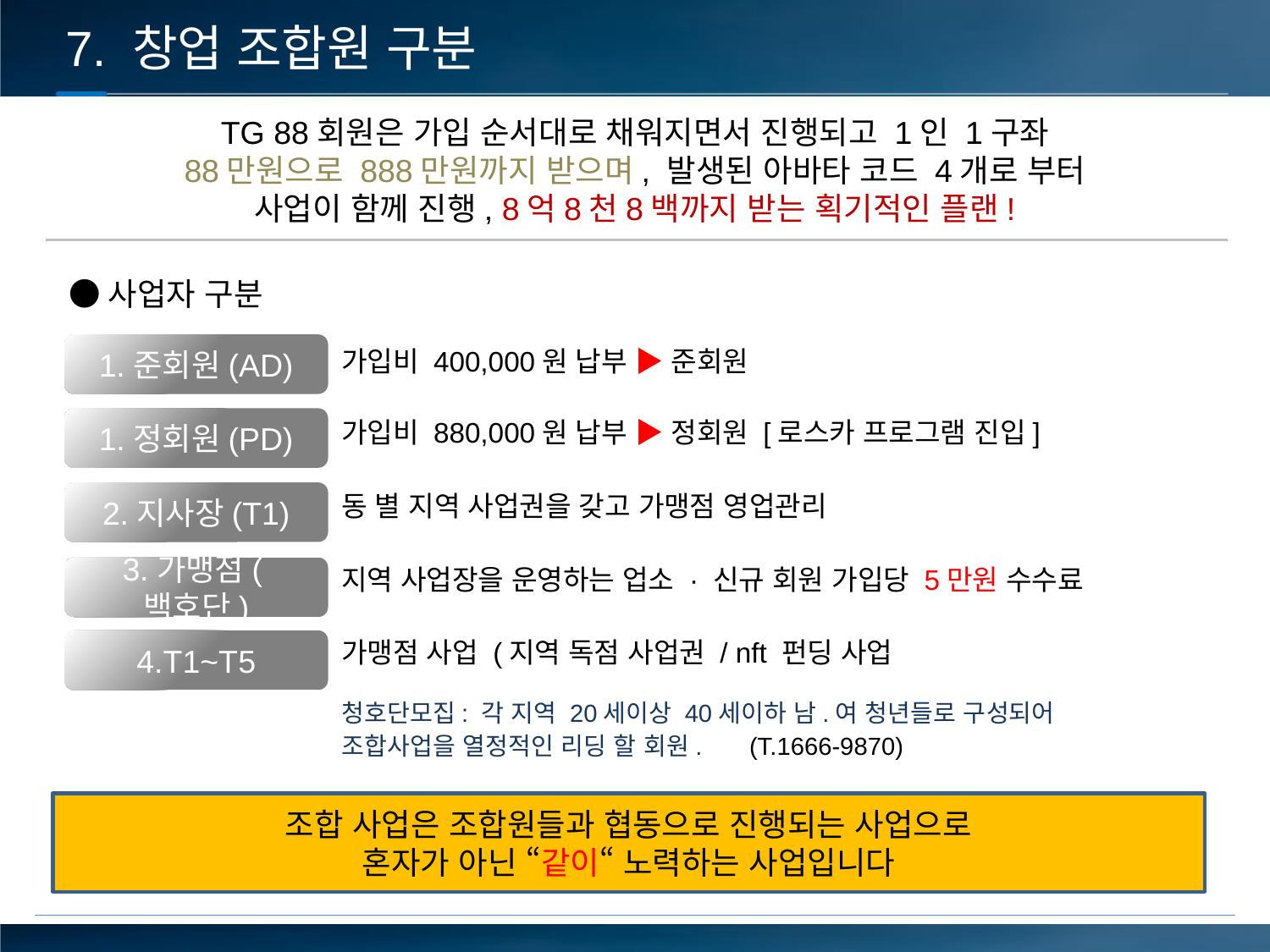

7. 창업 조합원 구분
TG 88회원은 가입 순서대로 채워지면서 진행되고 1인 1구좌
88만원으로 888만원까지 받으며, 발생된 아바타 코드 4개로 부터
사업이 함께 진행, 8억8천8백까지 받는 획기적인 플랜!

●사업자 구분
1.준회원(AD)
가입비 400,000원 납부 ▶ 준회원
1.정회원(PD)
가입비 880,000원 납부 ▶ 정회원 [로스카 프로그램 진입]
동 별 지역 사업권을 갖고 가맹점 영업관리
2.지사장(T1)
지역 사업장을 운영하는 업소 · 신규 회원 가입당 5만원 수수료

청호단모집: 각 지역 20세이상 40세이하 남.여 청년들로 구성되어 조합사업을 열정적인 리딩 할 회원.      (T.1666-9870)
3.가맹점(백호단)
가맹점 사업 (지역 독점 사업권 / nft 펀딩 사업
4.T1~T5
조합 사업은 조합원들과 협동으로 진행되는 사업으로
혼자가 아닌 “같이“ 노력하는 사업입니다